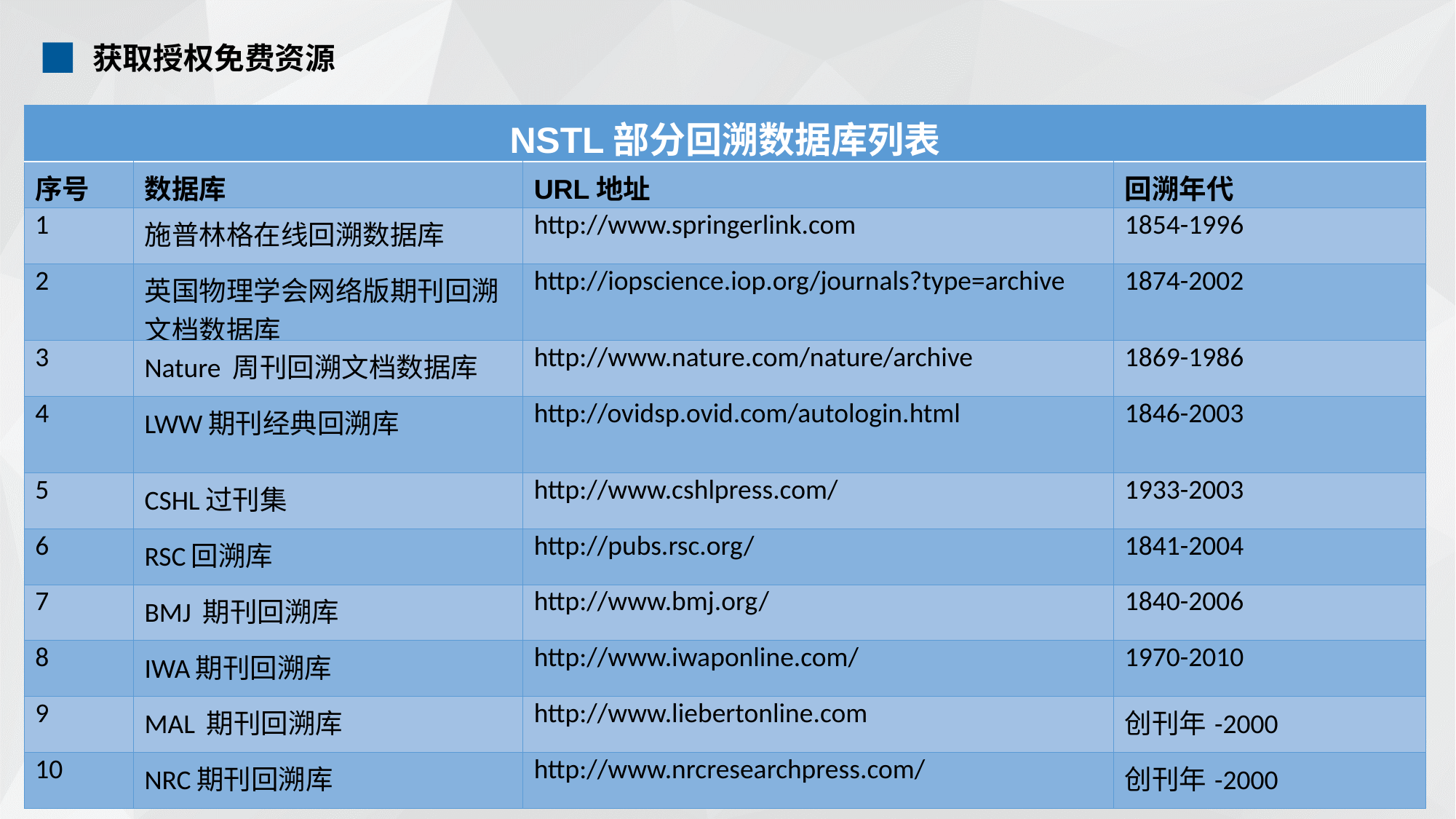

获取授权免费资源

| NSTL部分回溯数据库列表 |  |  |  |
| --- | --- | --- | --- |
| 序号 | 数据库 | URL地址 | 回溯年代 |
| 1 | 施普林格在线回溯数据库 | http://www.springerlink.com | 1854-1996 |
| 2 | 英国物理学会网络版期刊回溯文档数据库 | http://iopscience.iop.org/journals?type=archive | 1874-2002 |
| 3 | Nature 周刊回溯文档数据库 | http://www.nature.com/nature/archive | 1869-1986 |
| 4 | LWW期刊经典回溯库 | http://ovidsp.ovid.com/autologin.html | 1846-2003 |
| 5 | CSHL过刊集 | http://www.cshlpress.com/ | 1933-2003 |
| 6 | RSC回溯库 | http://pubs.rsc.org/ | 1841-2004 |
| 7 | BMJ 期刊回溯库 | http://www.bmj.org/ | 1840-2006 |
| 8 | IWA期刊回溯库 | http://www.iwaponline.com/ | 1970-2010 |
| 9 | MAL 期刊回溯库 | http://www.liebertonline.com | 创刊年-2000 |
| 10 | NRC期刊回溯库 | http://www.nrcresearchpress.com/ | 创刊年-2000 |
单击此处编辑您要的内容，建议您在展示时采用微软雅黑字体，本模版所有图形线及其相应素材均可自由编辑、改色、替换。
单击此处可编辑内容，根据您的需要自由拉伸文本框大小
单击此处可编辑内容，根据您的需要自由拉伸文本框大小